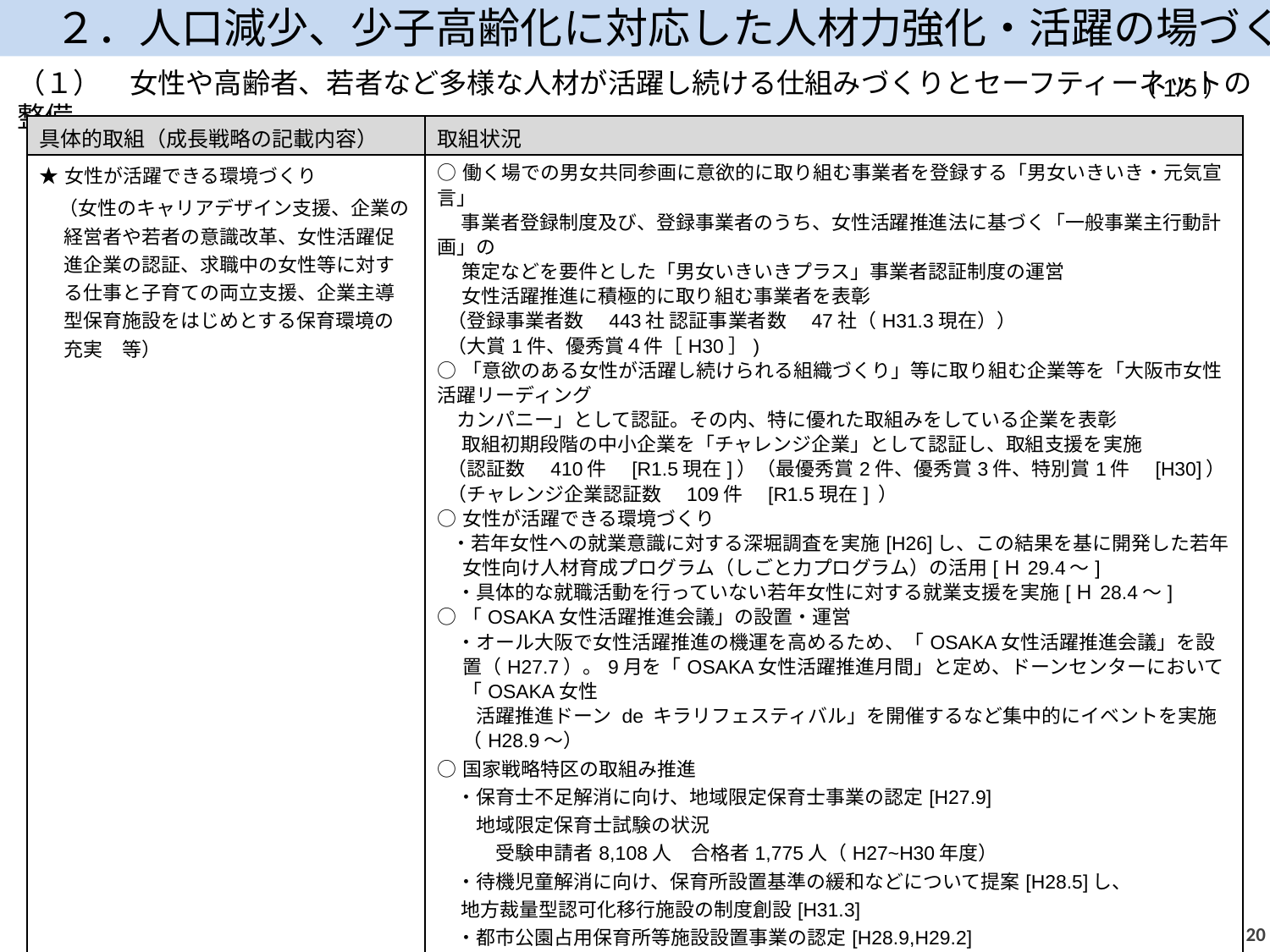

２．人口減少、少子高齢化に対応した人材力強化・活躍の場づくり
（１）　女性や高齢者、若者など多様な人材が活躍し続ける仕組みづくりとセーフティーネットの整備
（1/5）
| 具体的取組（成長戦略の記載内容） | 取組状況 |
| --- | --- |
| ★女性が活躍できる環境づくり 　（女性のキャリアデザイン支援、企業の経営者や若者の意識改革、女性活躍促進企業の認証、求職中の女性等に対する仕事と子育ての両立支援、企業主導型保育施設をはじめとする保育環境の充実　等） | ○働く場での男女共同参画に意欲的に取り組む事業者を登録する「男女いきいき・元気宣言」 　 事業者登録制度及び、登録事業者のうち、女性活躍推進法に基づく「一般事業主行動計画」の 　 策定などを要件とした「男女いきいきプラス」事業者認証制度の運営 　 女性活躍推進に積極的に取り組む事業者を表彰 （登録事業者数　443社 認証事業者数　47社（H31.3現在）） （大賞1件、優秀賞４件［H30］) ○「意欲のある女性が活躍し続けられる組織づくり」等に取り組む企業等を「大阪市女性活躍リーディング カンパニー」として認証。その内、特に優れた取組みをしている企業を表彰 　 取組初期段階の中小企業を「チャレンジ企業」として認証し、取組支援を実施 （認証数　410件　[R1.5現在]）（最優秀賞2件、優秀賞3件、特別賞1件　[H30]） （チャレンジ企業認証数　109件　[R1.5現在] ） ○女性が活躍できる環境づくり ・若年女性への就業意識に対する深堀調査を実施[H26]し、この結果を基に開発した若年女性向け人材育成プログラム（しごと力プログラム）の活用[Ｈ29.4～] 　・具体的な就職活動を行っていない若年女性に対する就業支援を実施[Ｈ28.4～] ○「OSAKA女性活躍推進会議」の設置・運営 　・オール大阪で女性活躍推進の機運を高めるため、「OSAKA女性活躍推進会議」を設置（H27.7）。9月を「OSAKA女性活躍推進月間」と定め、ドーンセンターにおいて「OSAKA女性 　　活躍推進ドーン de キラリフェスティバル」を開催するなど集中的にイベントを実施（H28.9～） ○国家戦略特区の取組み推進　　　 　・保育士不足解消に向け、地域限定保育士事業の認定[H27.9] 　　地域限定保育士試験の状況 　　　受験申請者8,108人　合格者1,775人（H27~H30年度） 　・待機児童解消に向け、保育所設置基準の緩和などについて提案[H28.5]し、　 地方裁量型認可化移行施設の制度創設[H31.3] 　・都市公園占用保育所等施設設置事業の認定[H28.9,H29.2] （次ページに続く） |
20